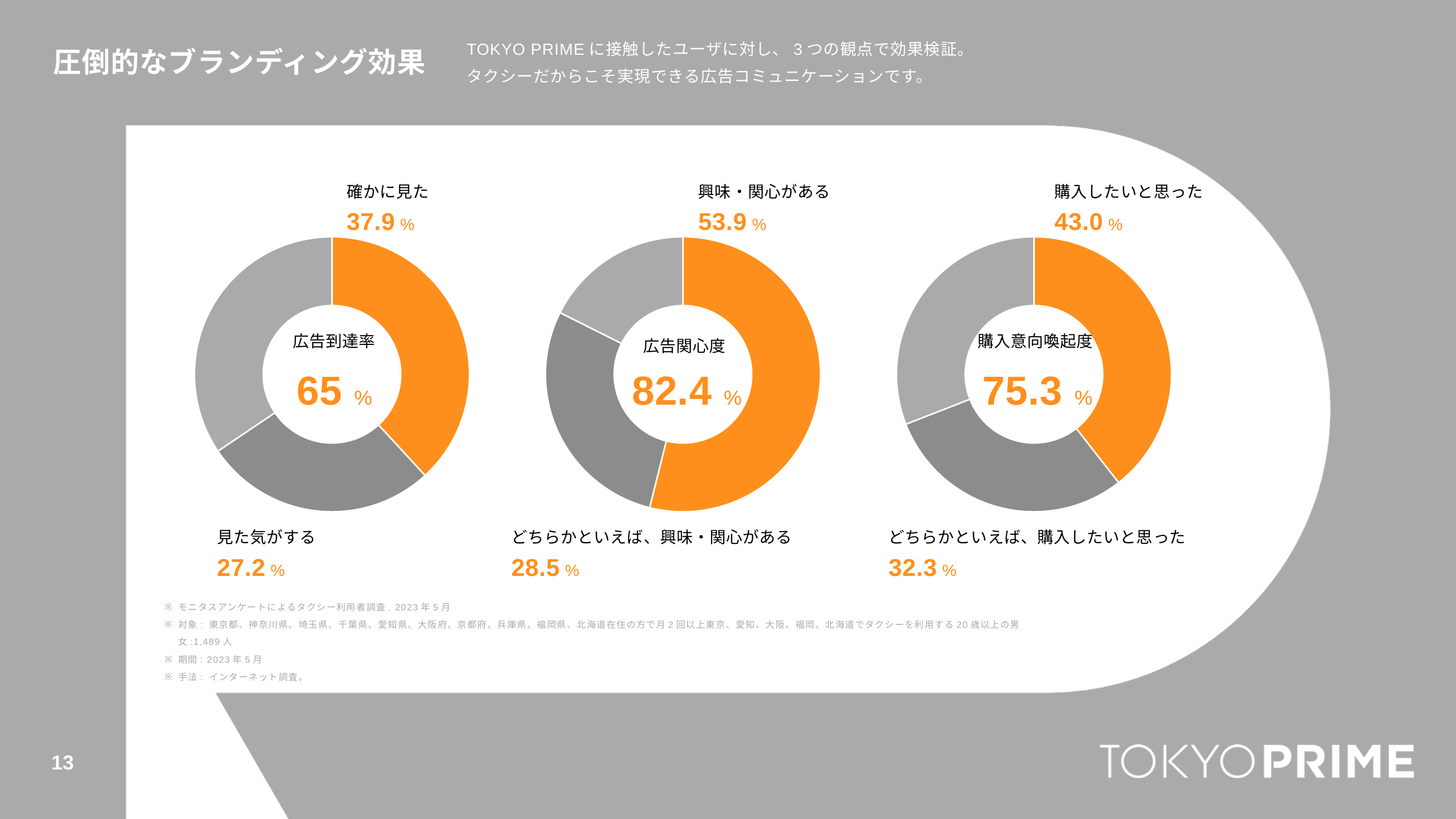

TOKYO PRIMEに接触したユーザに対し、3つの観点で効果検証。
タクシーだからこそ実現できる広告コミュニケーションです。
圧倒的なブランディング効果
確かに見た
37.9 %
興味・関心がある
53.9 %
購入したいと思った
43.0 %

### Chart

| Category | 広告到達率 |
|---|---|
| 確かに見た | 0.379 |
| 見た気がする | 0.272 |
| その他 | 0.342 |

### Chart

| Category | 広告関心度 |
|---|---|
| 興味・関心がある | 0.539 |
| どちらかといえば、興味・関心がある | 0.285 |
| その他 | 0.176 |

### Chart

| Category | 購入意向喚起度 |
|---|---|
| 購入したいと思った | 0.43 |
| どちらかといえば、購入したいと思った | 0.323 |
| その他 | 0.337 |
広告関心度
広告到達率
購入意向喚起度
65 %
82.4 %
75.3 %
見た気がする
27.2 %
どちらかといえば、興味・関心がある
28.5 %
どちらかといえば、購入したいと思った
32.3 %
モニタスアンケートによるタクシー利用者調査, 2023年5月
対象: 東京都、神奈川県、埼玉県、千葉県、愛知県、大阪府、京都府、兵庫県、福岡県、北海道在住の方で月2回以上東京、愛知、大阪、福岡、北海道でタクシーを利用する20歳以上の男女:1,489人
期間: 2023年5月
手法: インターネット調査。
13